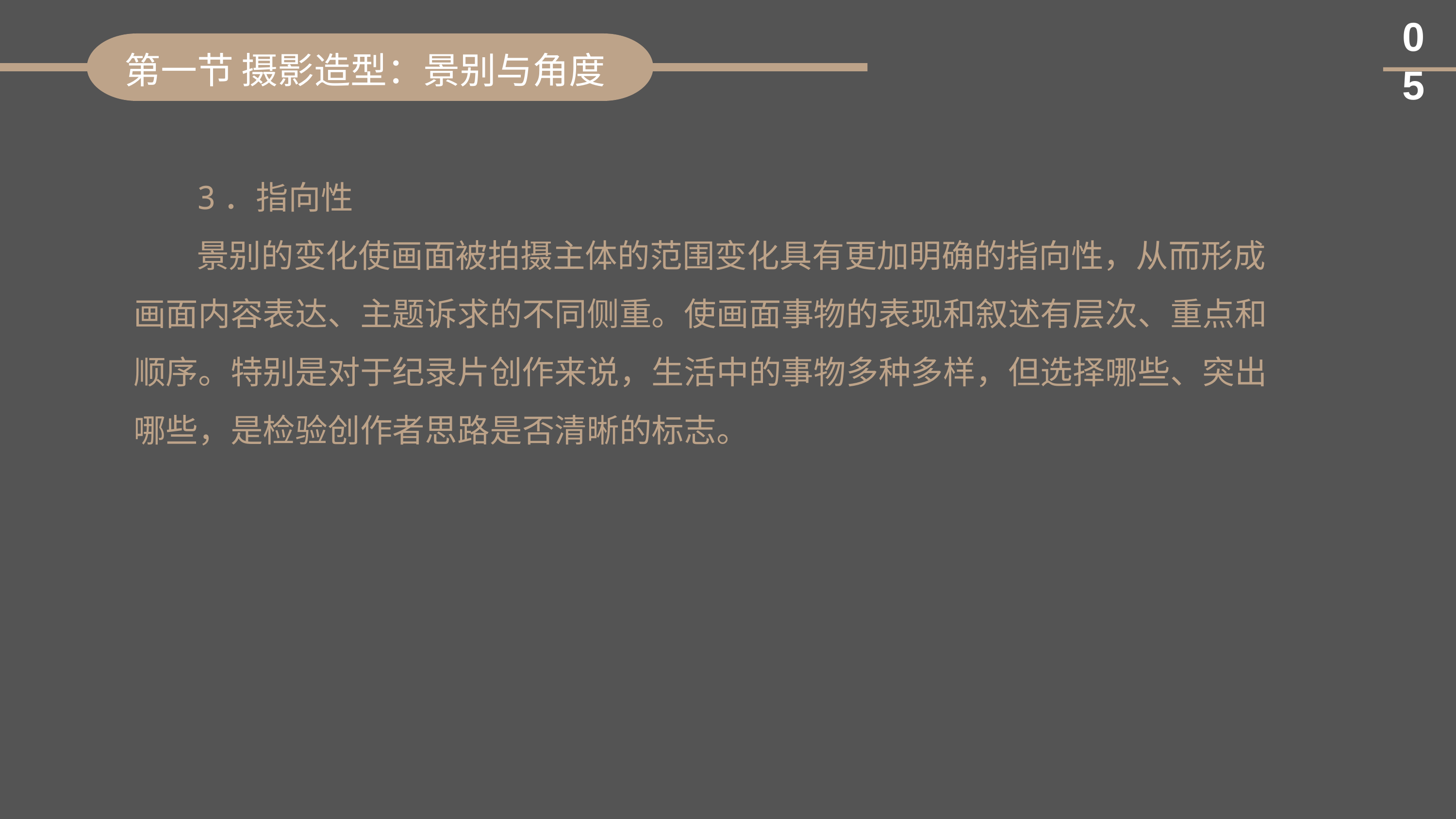

05

第一节 摄影造型：景别与角度

3．指向性
景别的变化使画面被拍摄主体的范围变化具有更加明确的指向性，从而形成画面内容表达、主题诉求的不同侧重。使画面事物的表现和叙述有层次、重点和顺序。特别是对于纪录片创作来说，生活中的事物多种多样，但选择哪些、突出哪些，是检验创作者思路是否清晰的标志。